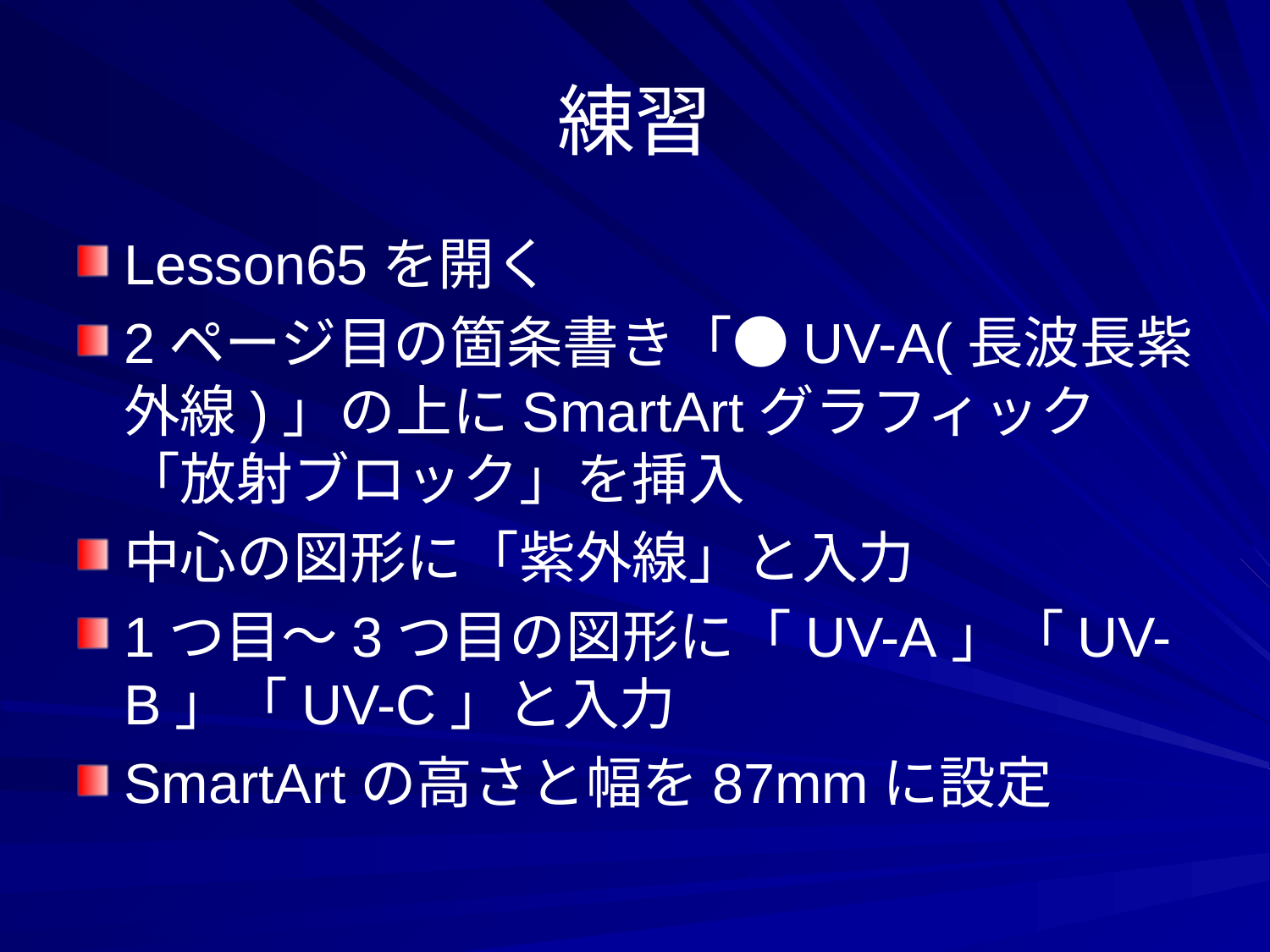

# 練習
Lesson65を開く
2ページ目の箇条書き「●UV-A(長波長紫外線)」の上にSmartArtグラフィック「放射ブロック」を挿入
中心の図形に「紫外線」と入力
1つ目～3つ目の図形に「UV-A」「UV-B」「UV-C」と入力
SmartArtの高さと幅を87mmに設定